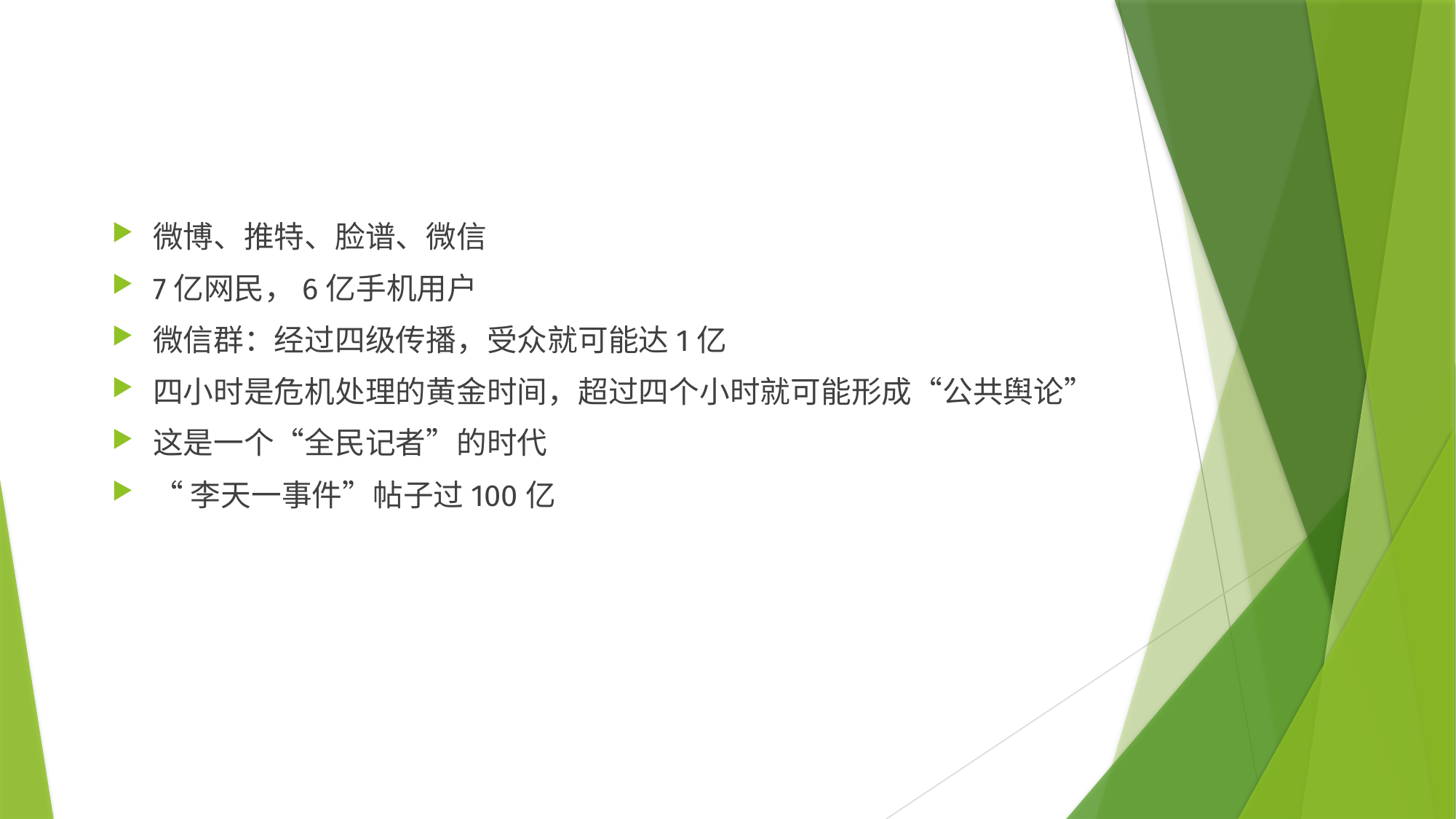

微博、推特、脸谱、微信
7亿网民，6亿手机用户
微信群：经过四级传播，受众就可能达1亿
四小时是危机处理的黄金时间，超过四个小时就可能形成“公共舆论”
这是一个“全民记者”的时代
“李天一事件”帖子过100亿